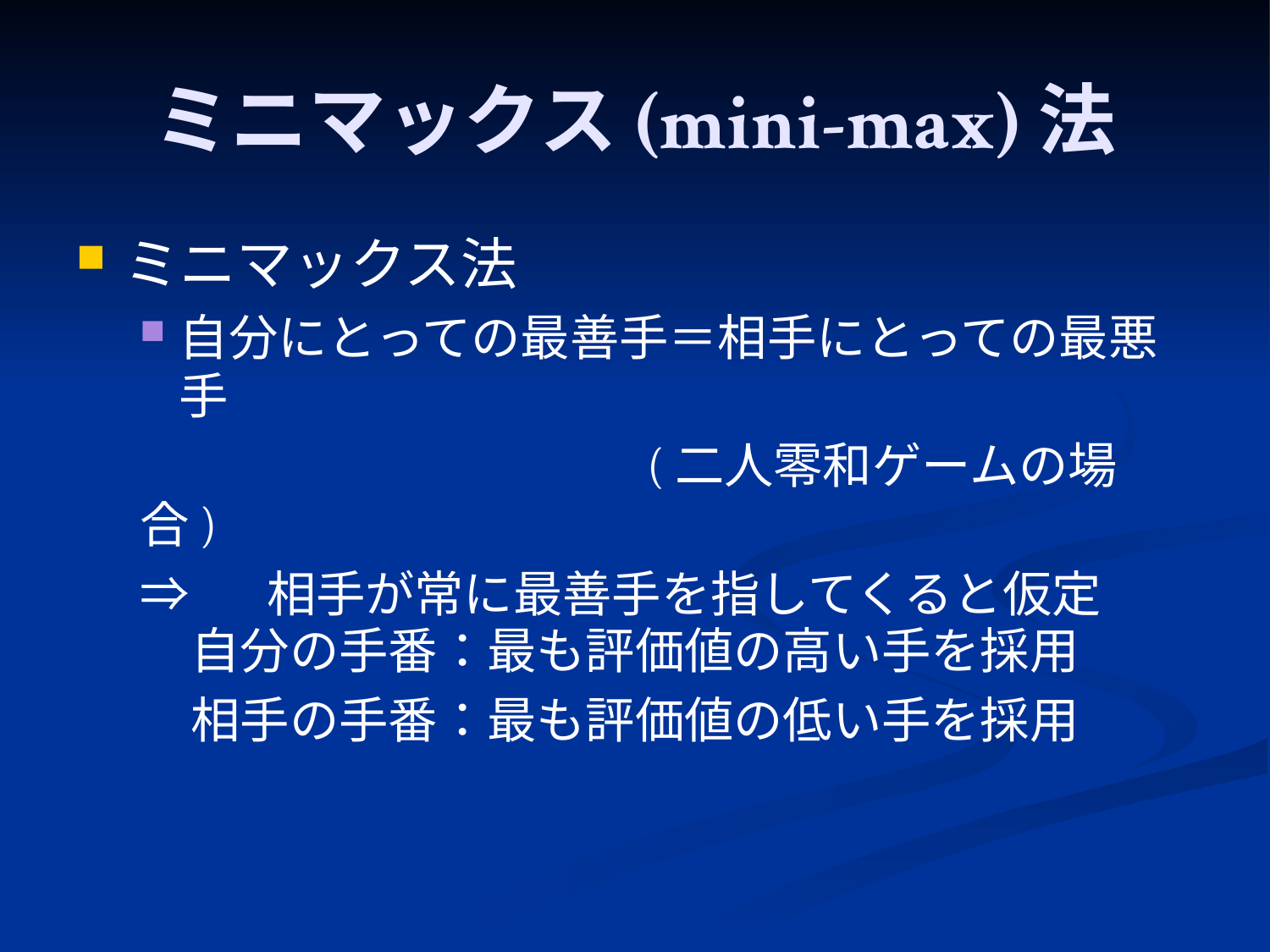

# ミニマックス(mini-max)法
ミニマックス法
自分にとっての最善手＝相手にとっての最悪手
				(二人零和ゲームの場合)
⇒	相手が常に最善手を指してくると仮定
自分の手番：最も評価値の高い手を採用
相手の手番：最も評価値の低い手を採用